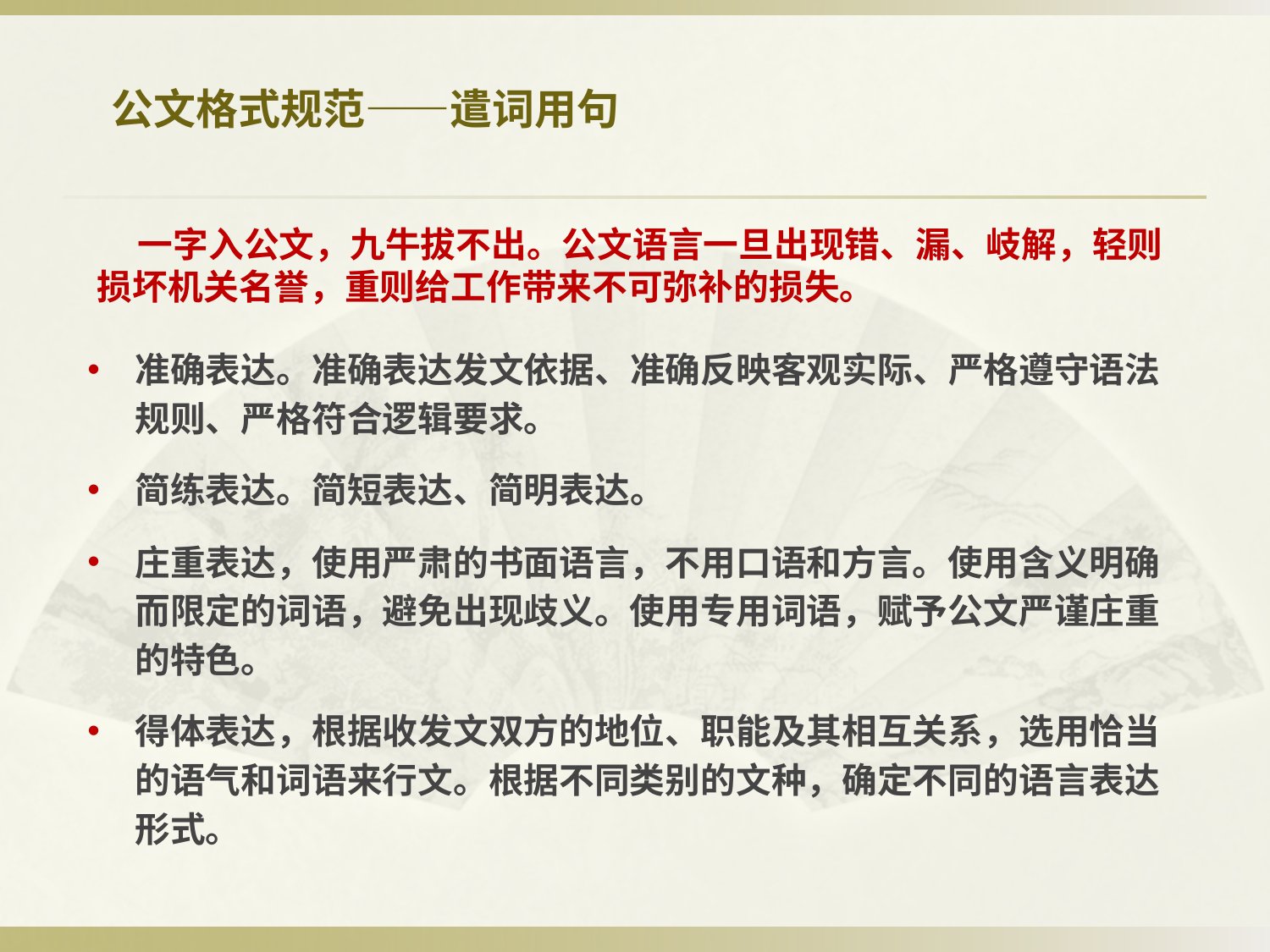

公文格式规范——遣词用句

    一字入公文，九牛拔不出。公文语言一旦出现错、漏、岐解，轻则损坏机关名誉，重则给工作带来不可弥补的损失。

准确表达。准确表达发文依据、准确反映客观实际、严格遵守语法规则、严格符合逻辑要求。

简练表达。简短表达、简明表达。

庄重表达，使用严肃的书面语言，不用口语和方言。使用含义明确而限定的词语，避免出现歧义。使用专用词语，赋予公文严谨庄重的特色。

得体表达，根据收发文双方的地位、职能及其相互关系，选用恰当的语气和词语来行文。根据不同类别的文种，确定不同的语言表达形式。